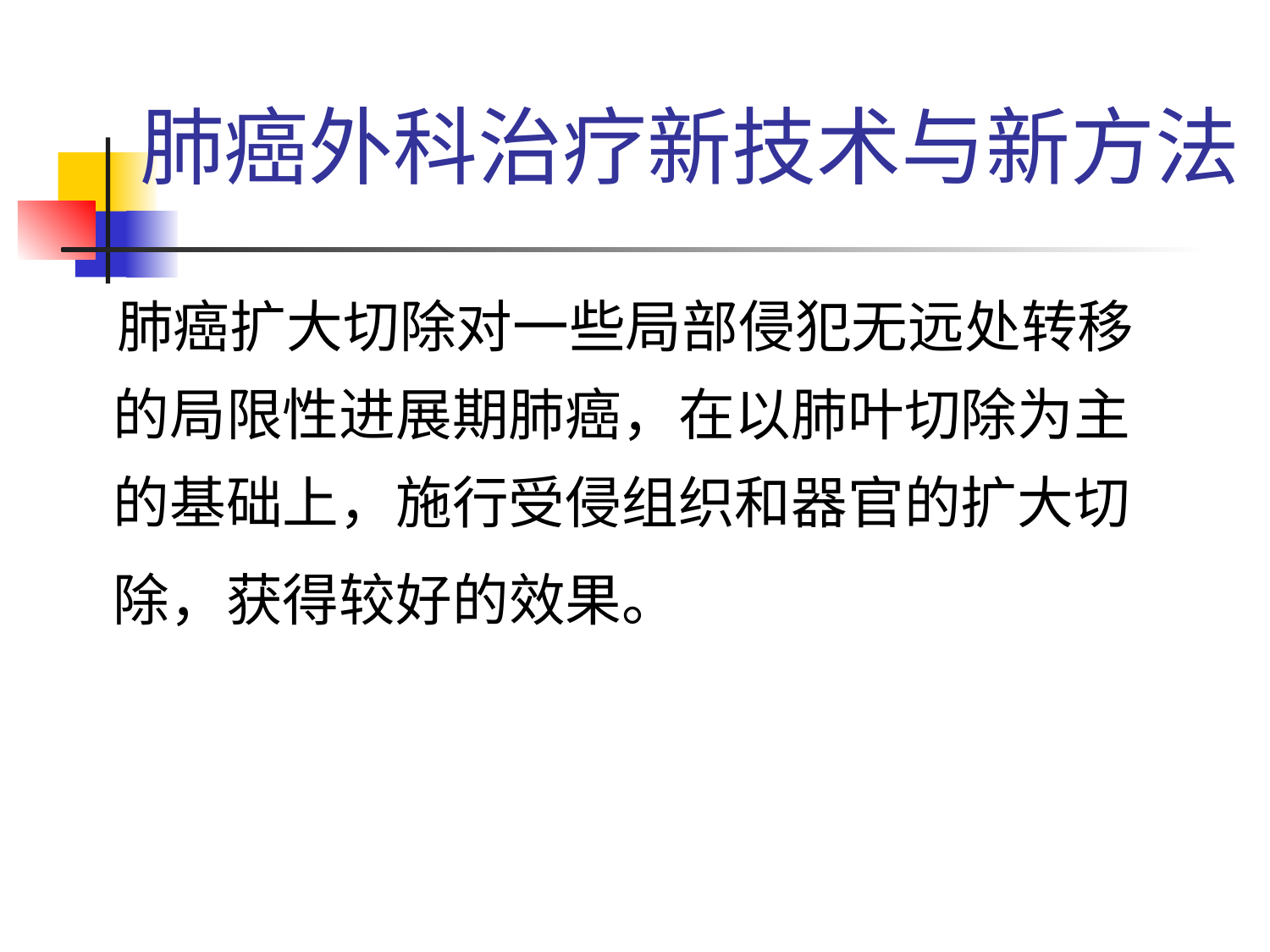

# 肺癌外科治疗新技术与新方法
   肺癌扩大切除对一些局部侵犯无远处转移的局限性进展期肺癌，在以肺叶切除为主的基础上，施行受侵组织和器官的扩大切除，获得较好的效果。